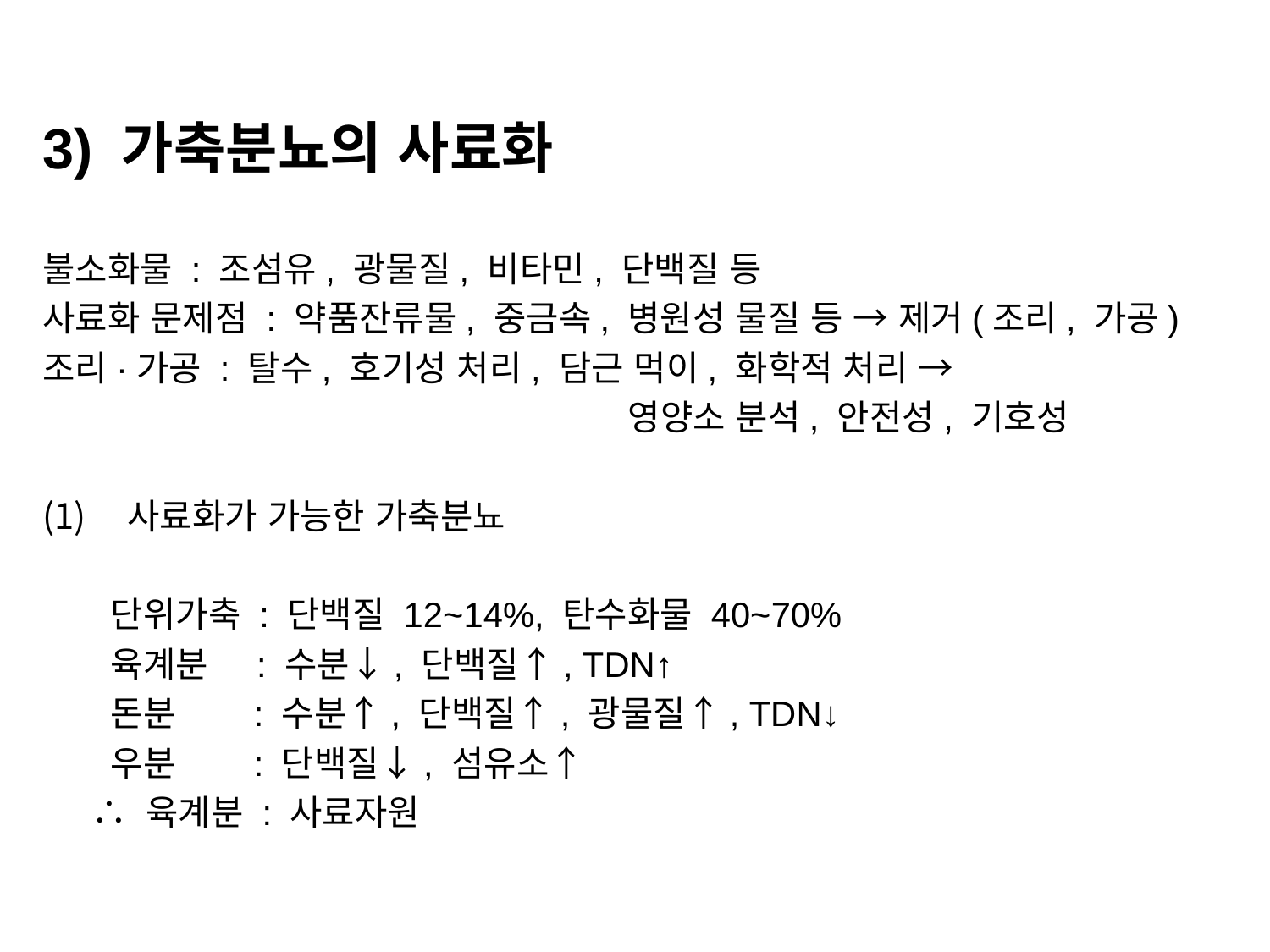

3) 가축분뇨의 사료화

불소화물 : 조섬유, 광물질, 비타민, 단백질 등
사료화 문제점 : 약품잔류물, 중금속, 병원성 물질 등 → 제거(조리, 가공)
조리·가공 : 탈수, 호기성 처리, 담근 먹이, 화학적 처리 →
                                                          영양소 분석, 안전성, 기호성

사료화가 가능한 가축분뇨

      단위가축 : 단백질 12~14%, 탄수화물 40~70%
      육계분    : 수분↓, 단백질↑, TDN↑
      돈분       : 수분↑, 단백질↑, 광물질↑, TDN↓
      우분       : 단백질↓, 섬유소↑
     ∴ 육계분 : 사료자원